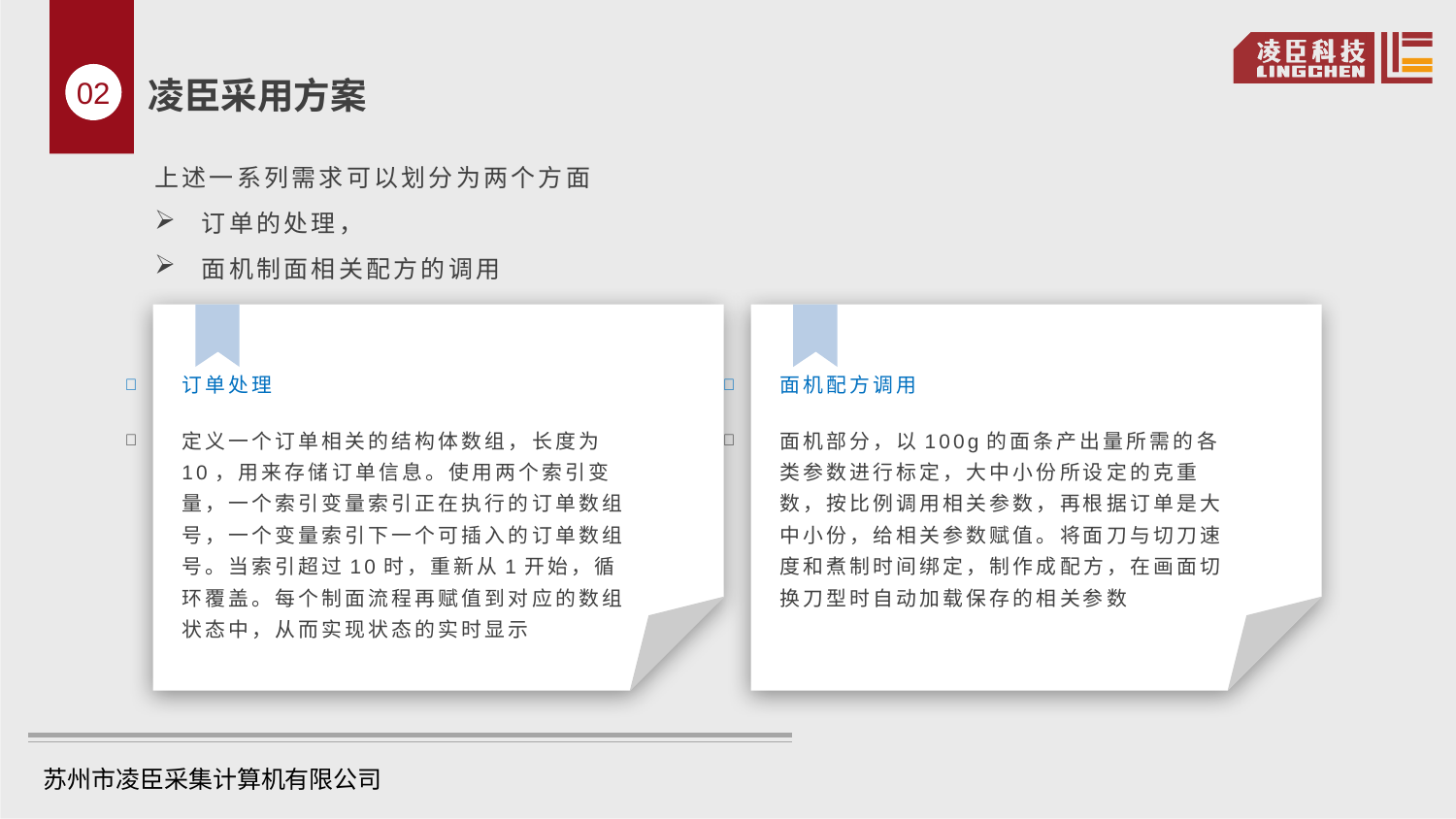

02
凌臣采用方案

上述一系列需求可以划分为两个方面
订单的处理，
面机制面相关配方的调用

订单处理
定义一个订单相关的结构体数组，长度为10，用来存储订单信息。使用两个索引变量，一个索引变量索引正在执行的订单数组号，一个变量索引下一个可插入的订单数组号。当索引超过10时，重新从1开始，循环覆盖。每个制面流程再赋值到对应的数组状态中，从而实现状态的实时显示
面机配方调用
面机部分，以100g的面条产出量所需的各类参数进行标定，大中小份所设定的克重数，按比例调用相关参数，再根据订单是大中小份，给相关参数赋值。将面刀与切刀速度和煮制时间绑定，制作成配方，在画面切换刀型时自动加载保存的相关参数